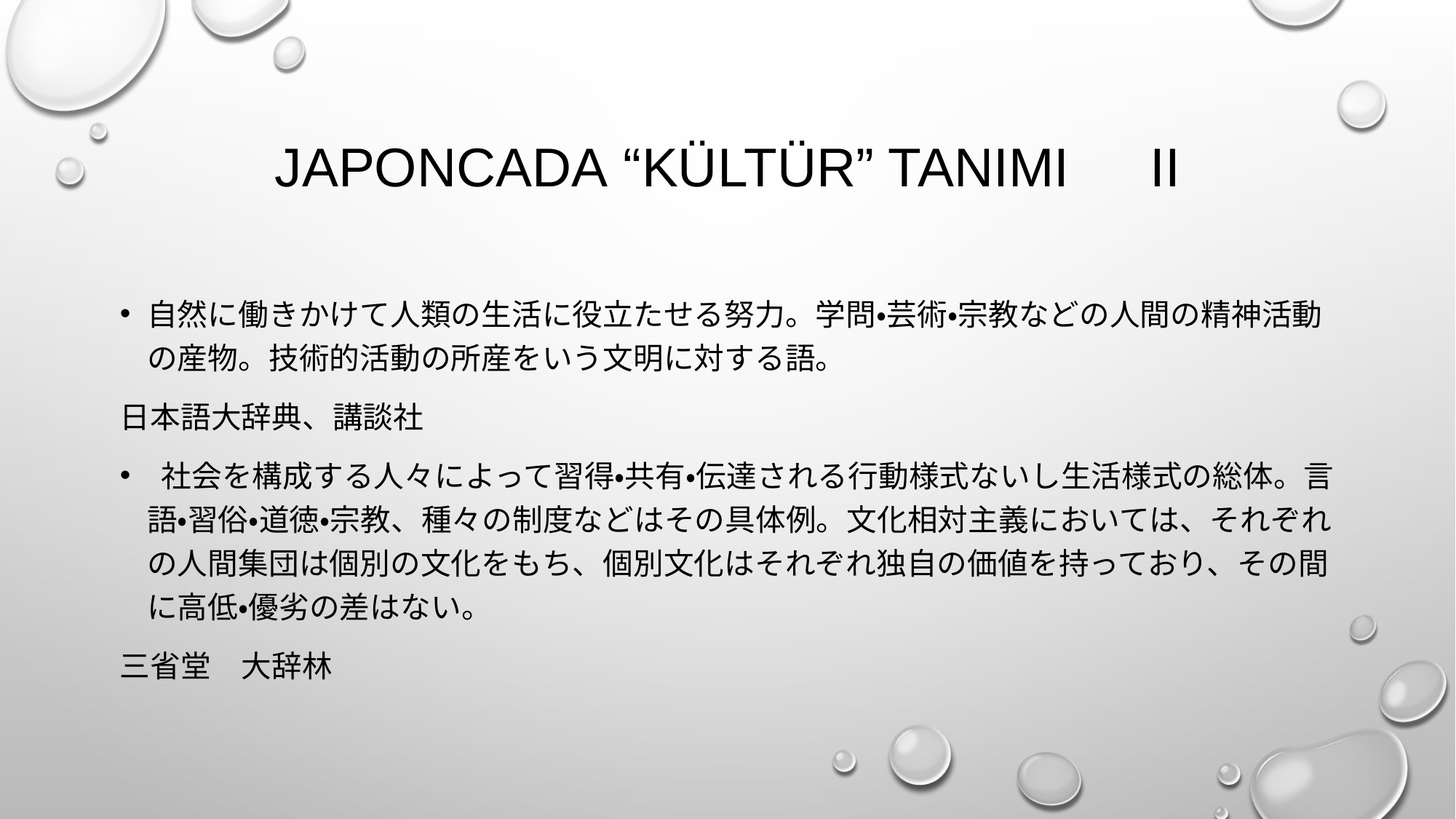

# JAPONCADA “KÜLTÜR” TANIMI　II
自然に働きかけて人類の生活に役立たせる努力。学問・芸術・宗教などの人間の精神活動の産物。技術的活動の所産をいう文明に対する語。
日本語大辞典、講談社
 社会を構成する人々によって習得・共有・伝達される行動様式ないし生活様式の総体。言語・習俗・道徳・宗教、種々の制度などはその具体例。文化相対主義においては、それぞれの人間集団は個別の文化をもち、個別文化はそれぞれ独自の価値を持っており、その間に高低・優劣の差はない。
三省堂　大辞林